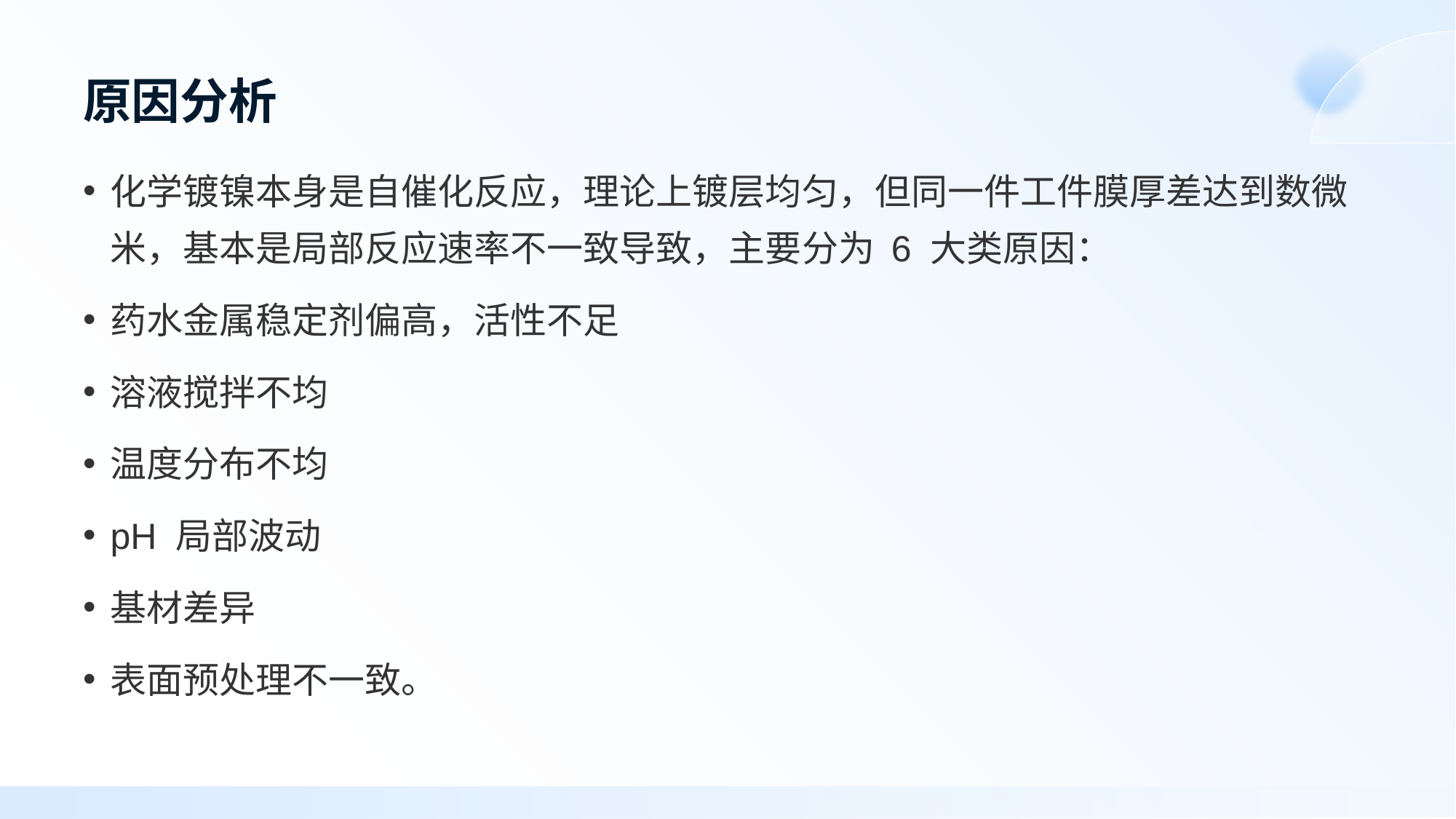

# 原因分析
化学镀镍本身是自催化反应，理论上镀层均匀，但同一件工件膜厚差达到数微米，基本是局部反应速率不一致导致，主要分为 6 大类原因：
药水金属稳定剂偏高，活性不足
溶液搅拌不均
温度分布不均
pH 局部波动
基材差异
表面预处理不一致。